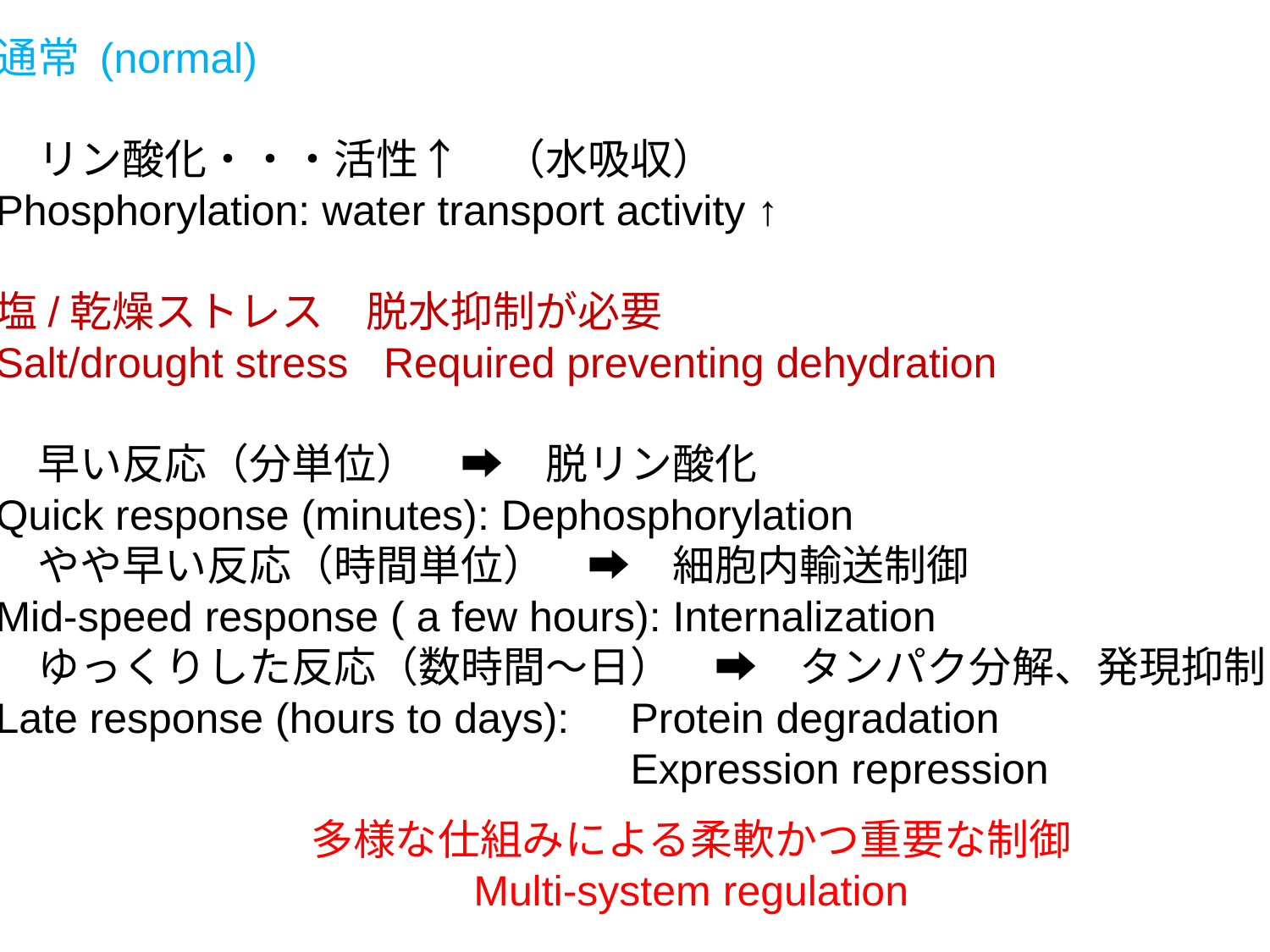

通常 (normal)

　リン酸化・・・活性↑　（水吸収）
Phosphorylation: water transport activity ↑

塩/乾燥ストレス　脱水抑制が必要
Salt/drought stress   Required preventing dehydration

　早い反応（分単位）　➡　脱リン酸化
Quick response (minutes): Dephosphorylation
　やや早い反応（時間単位）　➡　細胞内輸送制御
Mid-speed response ( a few hours): Internalization
　ゆっくりした反応（数時間～日）　➡　タンパク分解、発現抑制
Late response (hours to days): 	Protein degradation
					Expression repression

多様な仕組みによる柔軟かつ重要な制御
Multi-system regulation